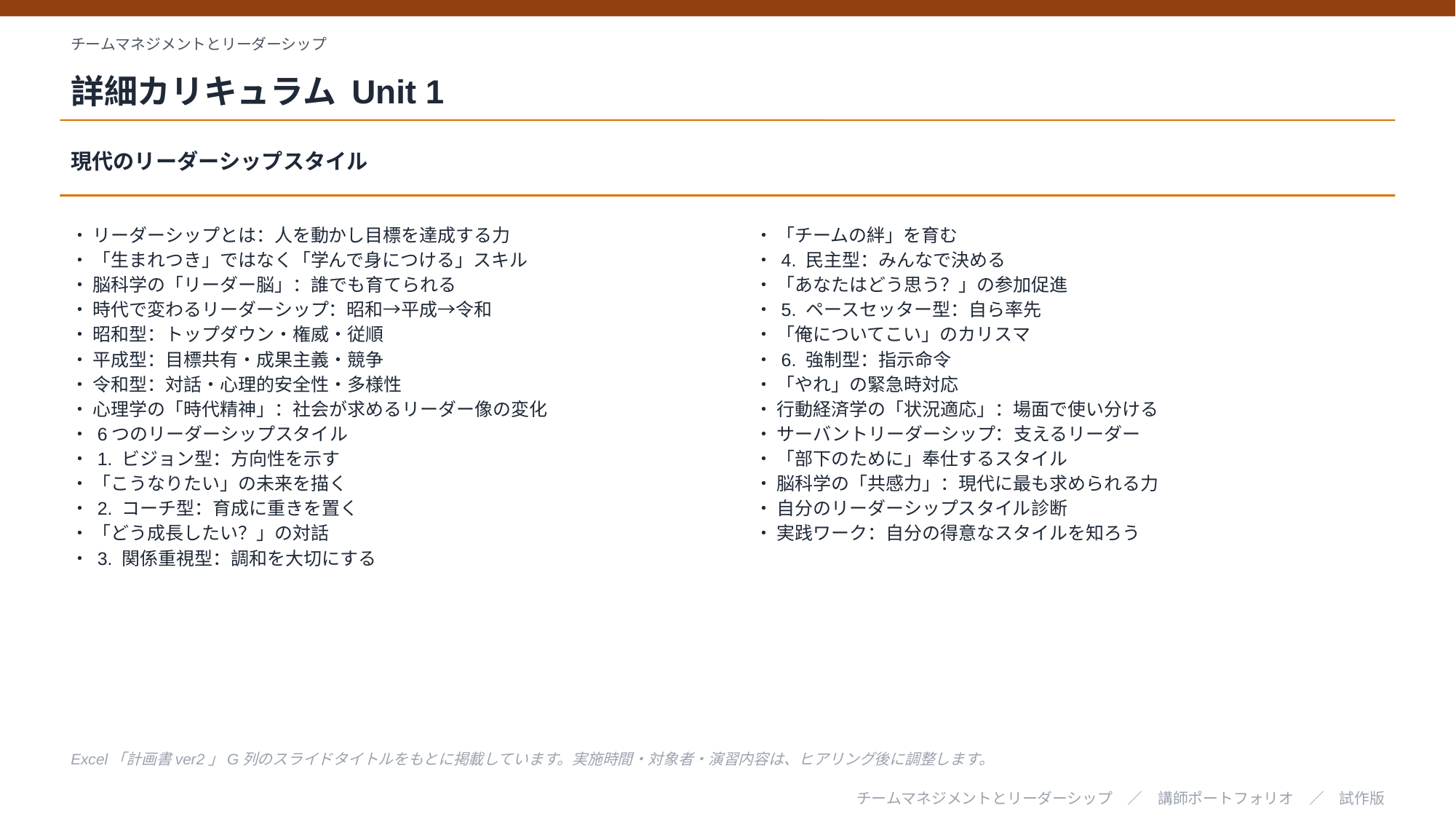

チームマネジメントとリーダーシップ
詳細カリキュラム Unit 1

現代のリーダーシップスタイル

・ リーダーシップとは：人を動かし目標を達成する力
・ 「生まれつき」ではなく「学んで身につける」スキル
・ 脳科学の「リーダー脳」：誰でも育てられる
・ 時代で変わるリーダーシップ：昭和→平成→令和
・ 昭和型：トップダウン・権威・従順
・ 平成型：目標共有・成果主義・競争
・ 令和型：対話・心理的安全性・多様性
・ 心理学の「時代精神」：社会が求めるリーダー像の変化
・ 6つのリーダーシップスタイル
・ 1. ビジョン型：方向性を示す
・ 「こうなりたい」の未来を描く
・ 2. コーチ型：育成に重きを置く
・ 「どう成長したい？」の対話
・ 3. 関係重視型：調和を大切にする
・ 「チームの絆」を育む
・ 4. 民主型：みんなで決める
・ 「あなたはどう思う？」の参加促進
・ 5. ペースセッター型：自ら率先
・ 「俺についてこい」のカリスマ
・ 6. 強制型：指示命令
・ 「やれ」の緊急時対応
・ 行動経済学の「状況適応」：場面で使い分ける
・ サーバントリーダーシップ：支えるリーダー
・ 「部下のために」奉仕するスタイル
・ 脳科学の「共感力」：現代に最も求められる力
・ 自分のリーダーシップスタイル診断
・ 実践ワーク：自分の得意なスタイルを知ろう
Excel「計画書ver2」G列のスライドタイトルをもとに掲載しています。実施時間・対象者・演習内容は、ヒアリング後に調整します。
チームマネジメントとリーダーシップ　／　講師ポートフォリオ　／　試作版